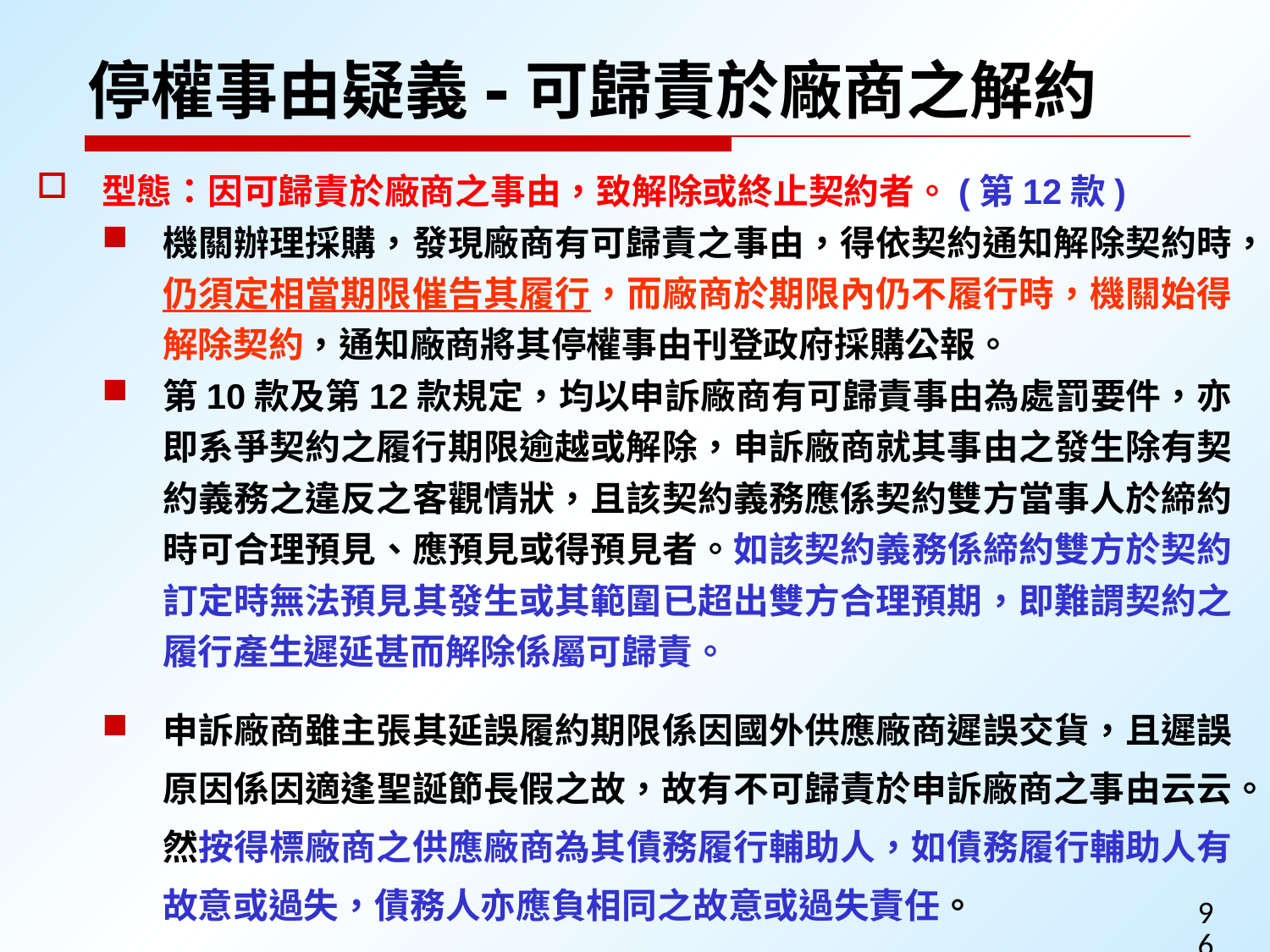

停權事由疑義-可歸責於廠商之解約
型態：因可歸責於廠商之事由，致解除或終止契約者。(第12款)
機關辦理採購，發現廠商有可歸責之事由，得依契約通知解除契約時，仍須定相當期限催告其履行，而廠商於期限內仍不履行時，機關始得解除契約，通知廠商將其停權事由刊登政府採購公報。
第10款及第12款規定，均以申訴廠商有可歸責事由為處罰要件，亦即系爭契約之履行期限逾越或解除，申訴廠商就其事由之發生除有契約義務之違反之客觀情狀，且該契約義務應係契約雙方當事人於締約時可合理預見、應預見或得預見者。如該契約義務係締約雙方於契約訂定時無法預見其發生或其範圍已超出雙方合理預期，即難謂契約之履行產生遲延甚而解除係屬可歸責。
申訴廠商雖主張其延誤履約期限係因國外供應廠商遲誤交貨，且遲誤原因係因適逢聖誕節長假之故，故有不可歸責於申訴廠商之事由云云。然按得標廠商之供應廠商為其債務履行輔助人，如債務履行輔助人有故意或過失，債務人亦應負相同之故意或過失責任。